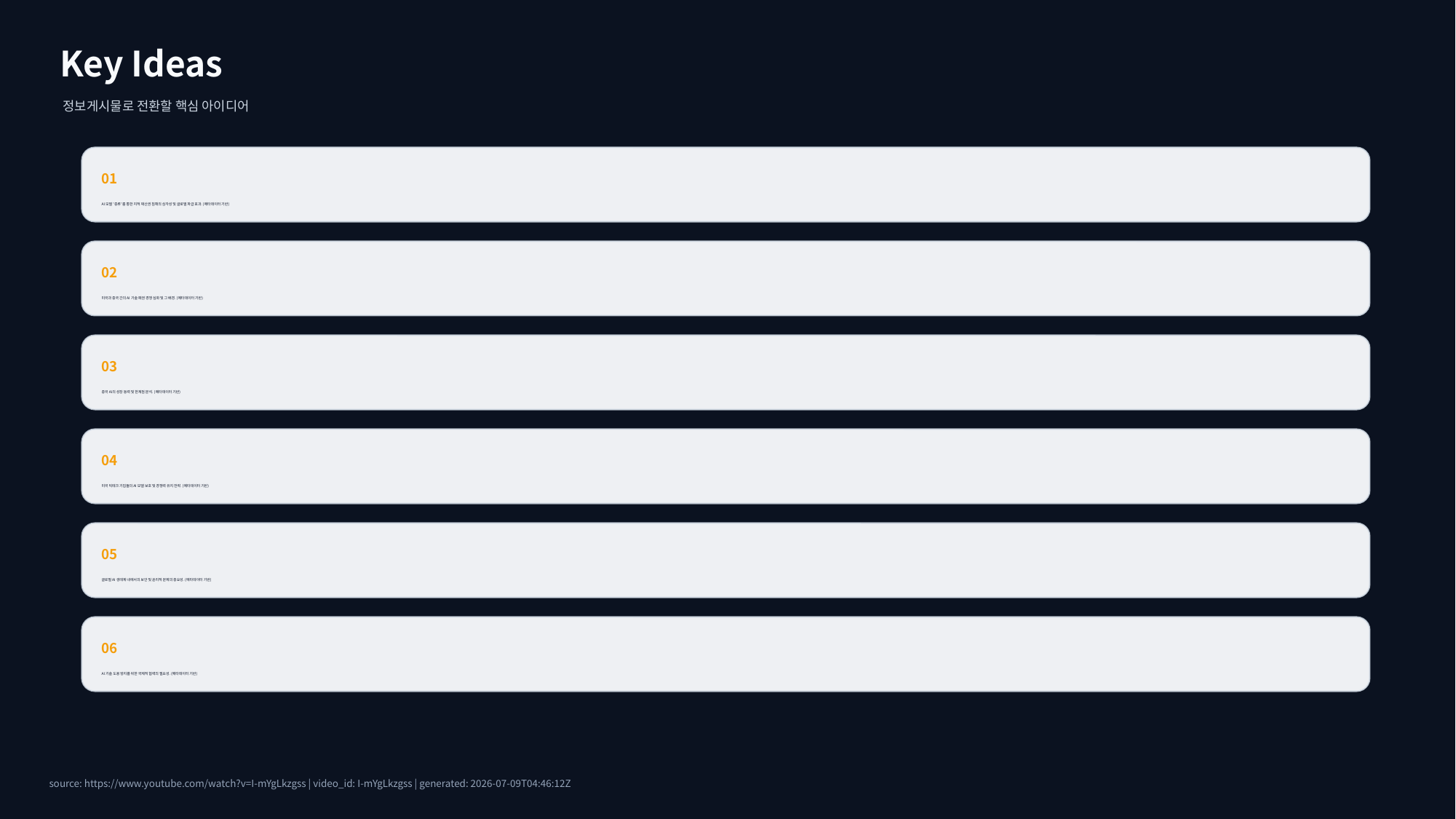

Key Ideas
정보게시물로 전환할 핵심 아이디어

01
AI 모델 '증류'를 통한 지적 재산권 침해의 심각성 및 글로벌 파급 효과. (메타데이터 기반)

02
미국과 중국 간의 AI 기술 패권 경쟁 심화 및 그 배경. (메타데이터 기반)

03
중국 AI의 성장 동력 및 한계점 분석. (메타데이터 기반)

04
미국 빅테크 기업들의 AI 모델 보호 및 경쟁력 유지 전략. (메타데이터 기반)

05
글로벌 AI 생태계 내에서의 보안 및 윤리적 문제의 중요성. (메타데이터 기반)

06
AI 기술 도용 방지를 위한 국제적 협력의 필요성. (메타데이터 기반)
source: https://www.youtube.com/watch?v=I-mYgLkzgss | video_id: I-mYgLkzgss | generated: 2026-07-09T04:46:12Z